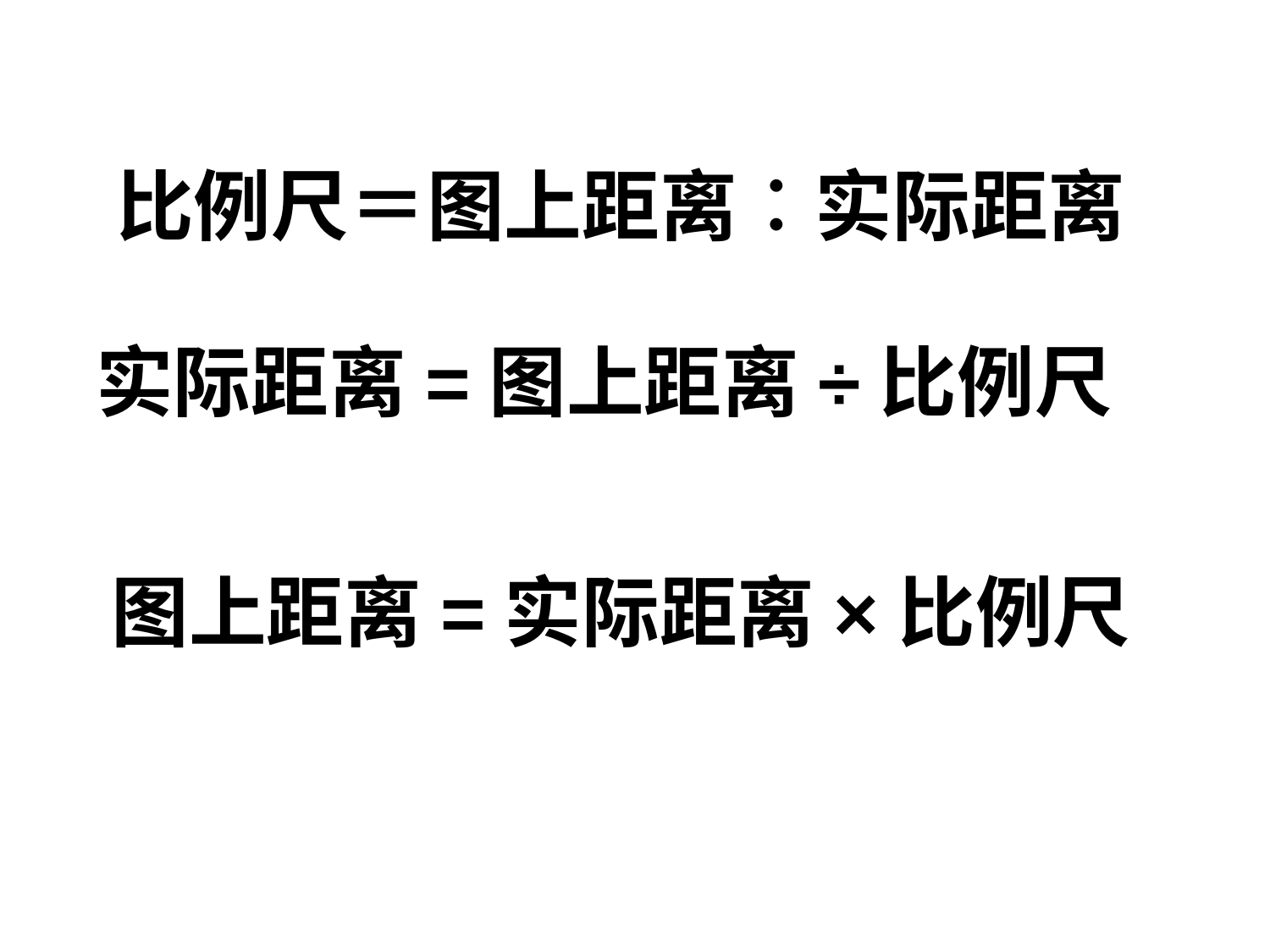

比例尺＝图上距离︰实际距离
实际距离=图上距离÷比例尺
图上距离=实际距离×比例尺